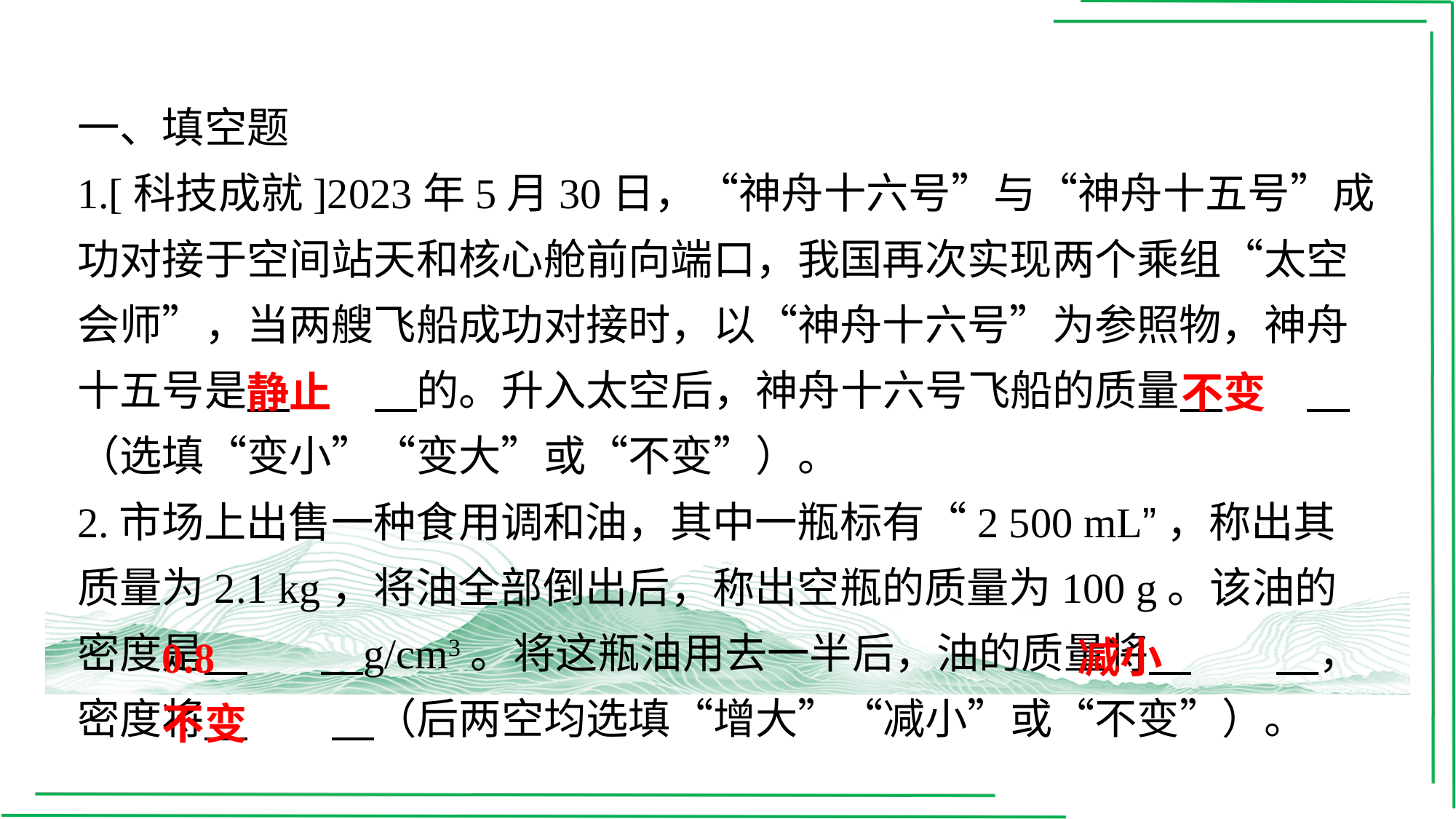

一、填空题
1.[科技成就]2023年5月30日，“神舟十六号”与“神舟十五号”成功对接于空间站天和核心舱前向端口，我国再次实现两个乘组“太空会师”，当两艘飞船成功对接时，以“神舟十六号”为参照物，神舟十五号是 　静止　⁠的。升入太空后，神舟十六号飞船的质量 　不变　⁠（选填“变小”“变大”或“不变”）。
2.市场上出售一种食用调和油，其中一瓶标有“2 500 mL”，称出其质量为2.1 kg，将油全部倒出后，称出空瓶的质量为100 g。该油的密度是 　0.8　⁠g/cm3。将这瓶油用去一半后，油的质量将 　减小　⁠，密度将 　不变　⁠（后两空均选填“增大”“减小”或“不变”）。
静止
不变
0.8
减小
不变